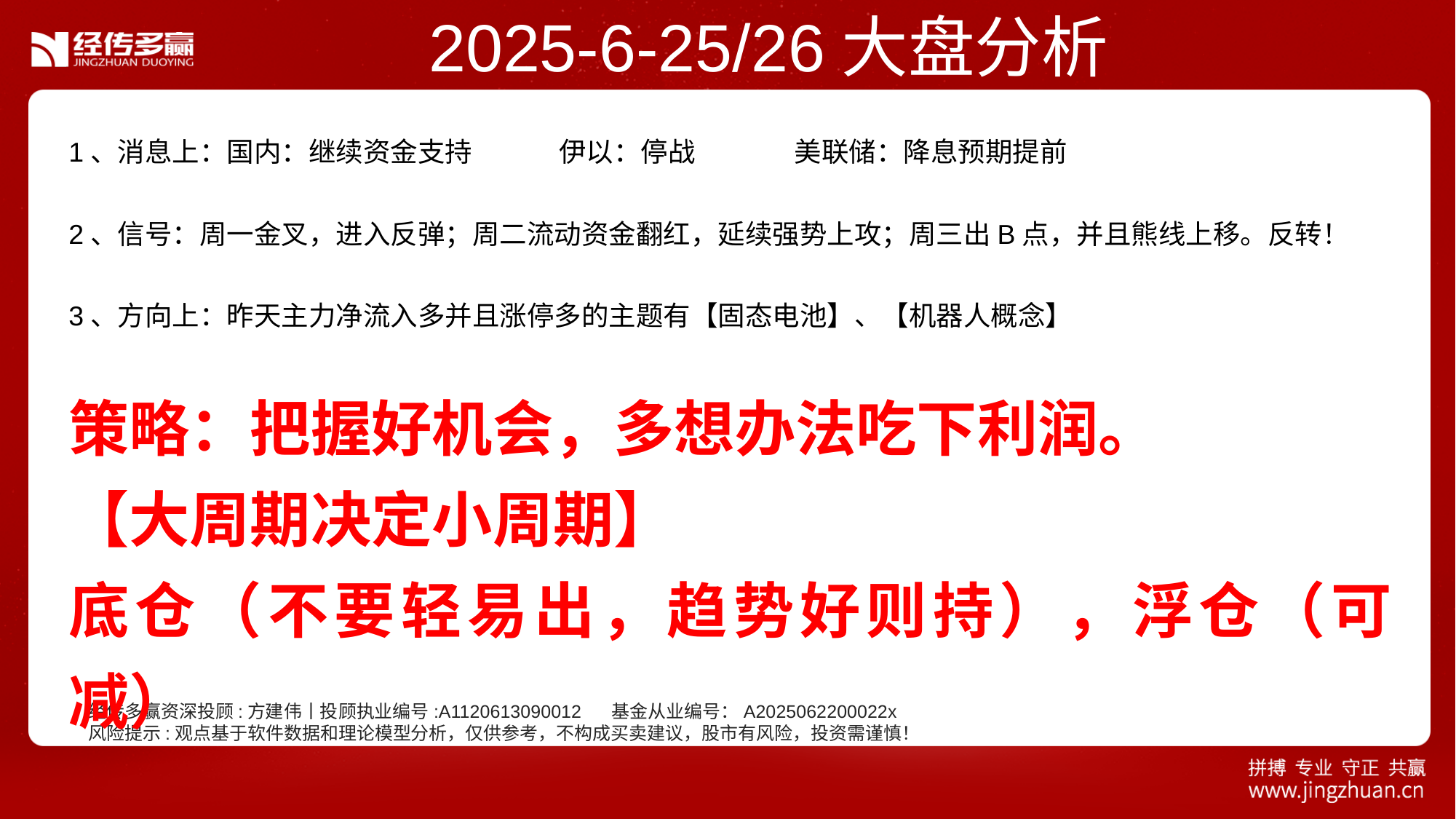

2025-6-25/26大盘分析
1、消息上：国内：继续资金支持              伊以：停战                美联储：降息预期提前

2、信号：周一金叉，进入反弹；周二流动资金翻红，延续强势上攻；周三出B点，并且熊线上移。反转！

3、方向上：昨天主力净流入多并且涨停多的主题有【固态电池】、【机器人概念】

策略：把握好机会，多想办法吃下利润。
【大周期决定小周期】
底仓（不要轻易出，趋势好则持），浮仓（可减）